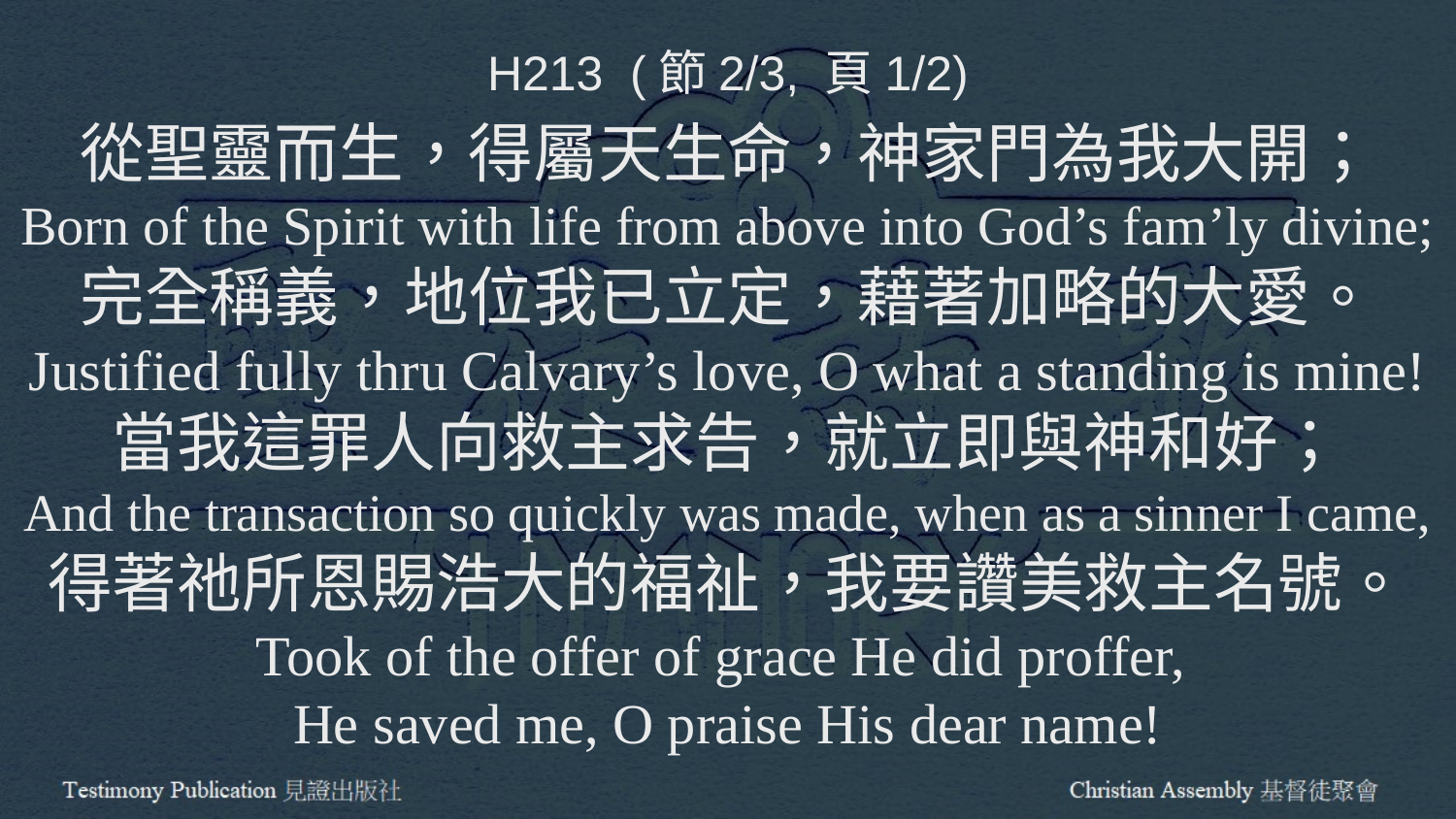

H213  (節2/3, 頁1/2)
從聖靈而生，得屬天生命，神家門為我大開；
Born of the Spirit with life from above into God’s fam’ly divine;
完全稱義，地位我已立定，藉著加略的大愛。
Justified fully thru Calvary’s love, O what a standing is mine!
當我這罪人向救主求告，就立即與神和好；
And the transaction so quickly was made, when as a sinner I came,
得著祂所恩賜浩大的福祉，我要讚美救主名號。
Took of the offer of grace He did proffer,
He saved me, O praise His dear name!